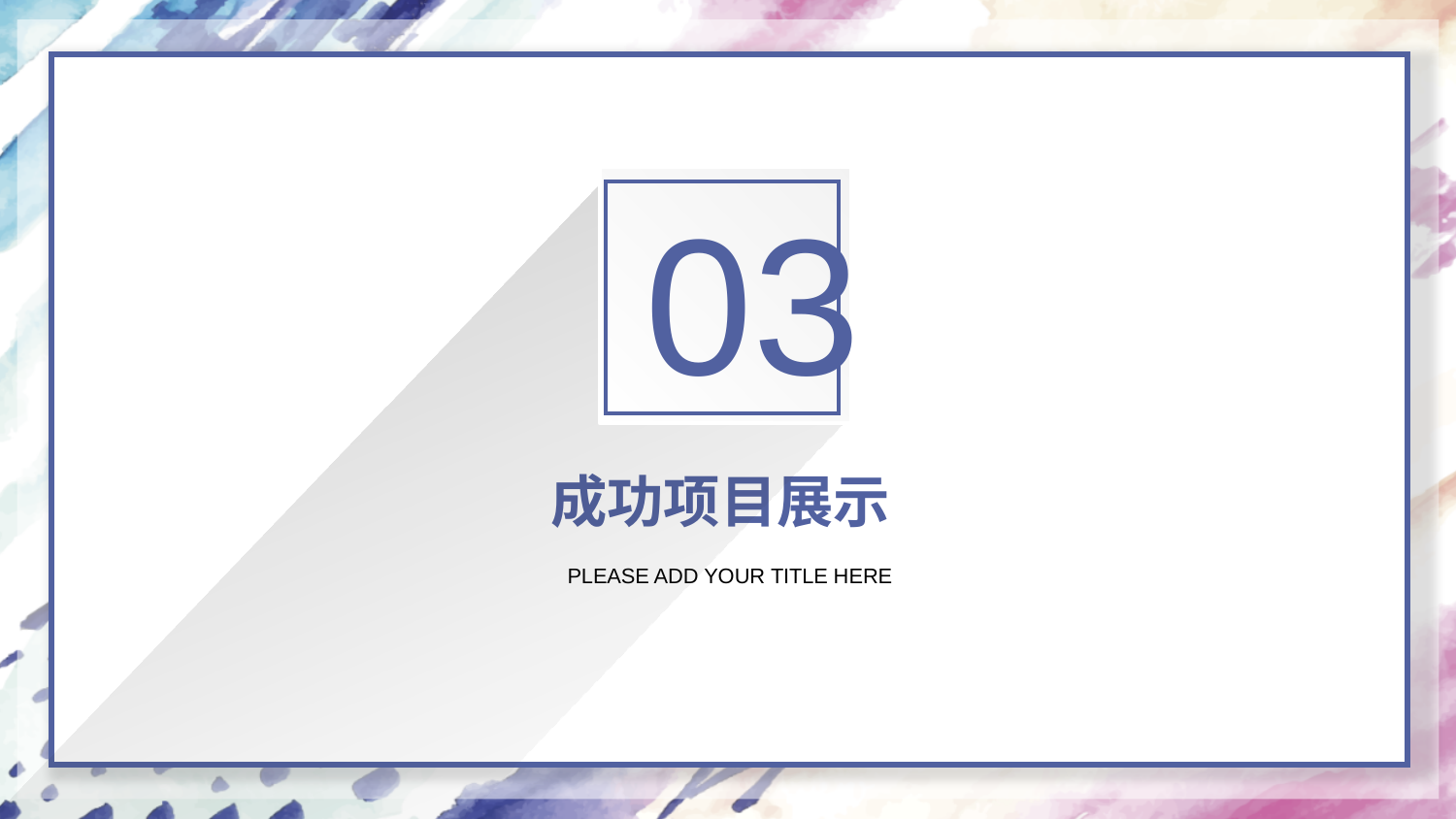

03

成功项目展示
PLEASE ADD YOUR TITLE HERE